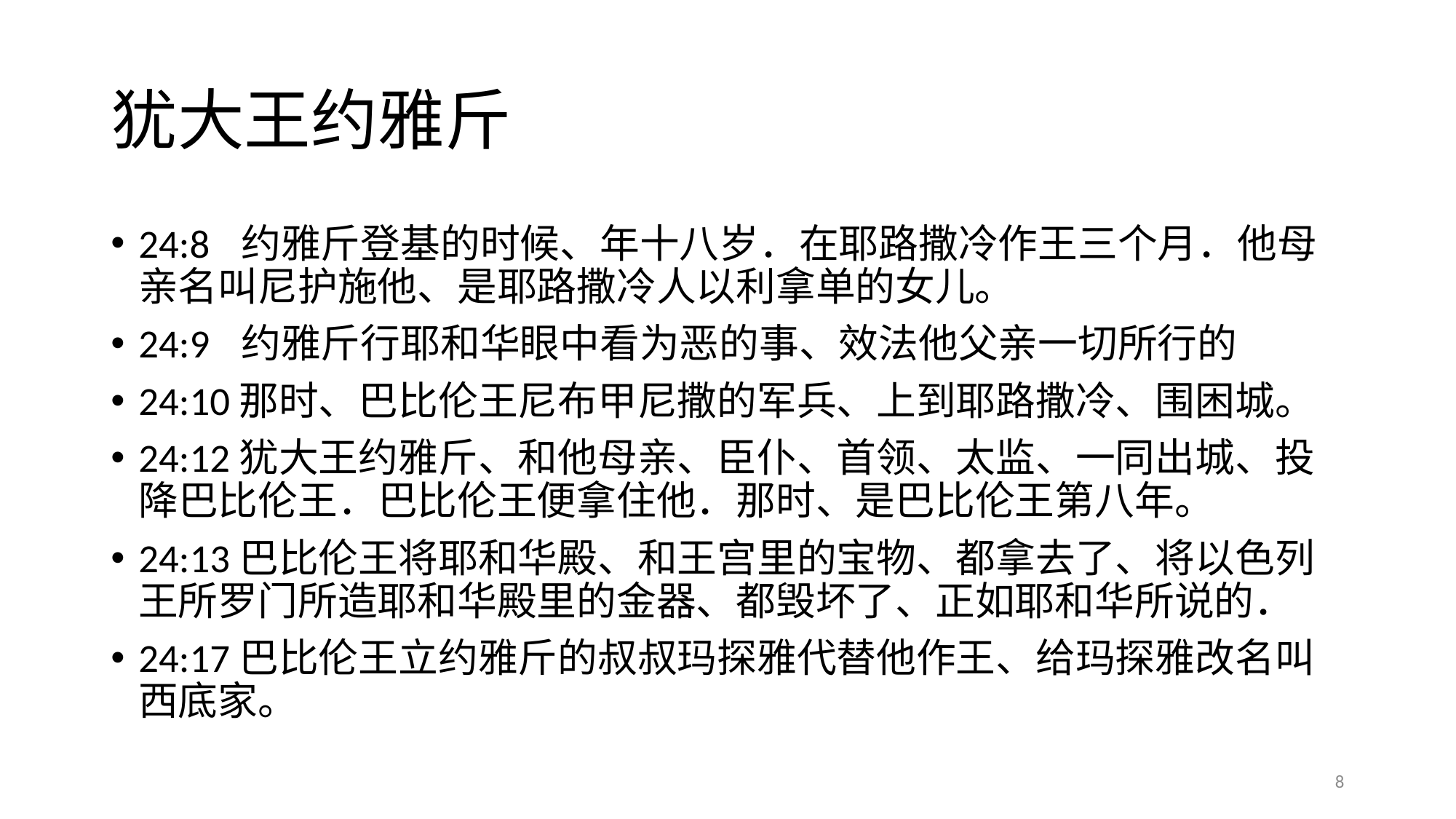

# 犹大王约雅斤
24:8	约雅斤登基的时候、年十八岁．在耶路撒冷作王三个月．他母亲名叫尼护施他、是耶路撒冷人以利拿单的女儿。
24:9	约雅斤行耶和华眼中看为恶的事、效法他父亲一切所行的
24:10那时、巴比伦王尼布甲尼撒的军兵、上到耶路撒冷、围困城。
24:12犹大王约雅斤、和他母亲、臣仆、首领、太监、一同出城、投降巴比伦王．巴比伦王便拿住他．那时、是巴比伦王第八年。
24:13巴比伦王将耶和华殿、和王宫里的宝物、都拿去了、将以色列王所罗门所造耶和华殿里的金器、都毁坏了、正如耶和华所说的．
24:17巴比伦王立约雅斤的叔叔玛探雅代替他作王、给玛探雅改名叫西底家。
8